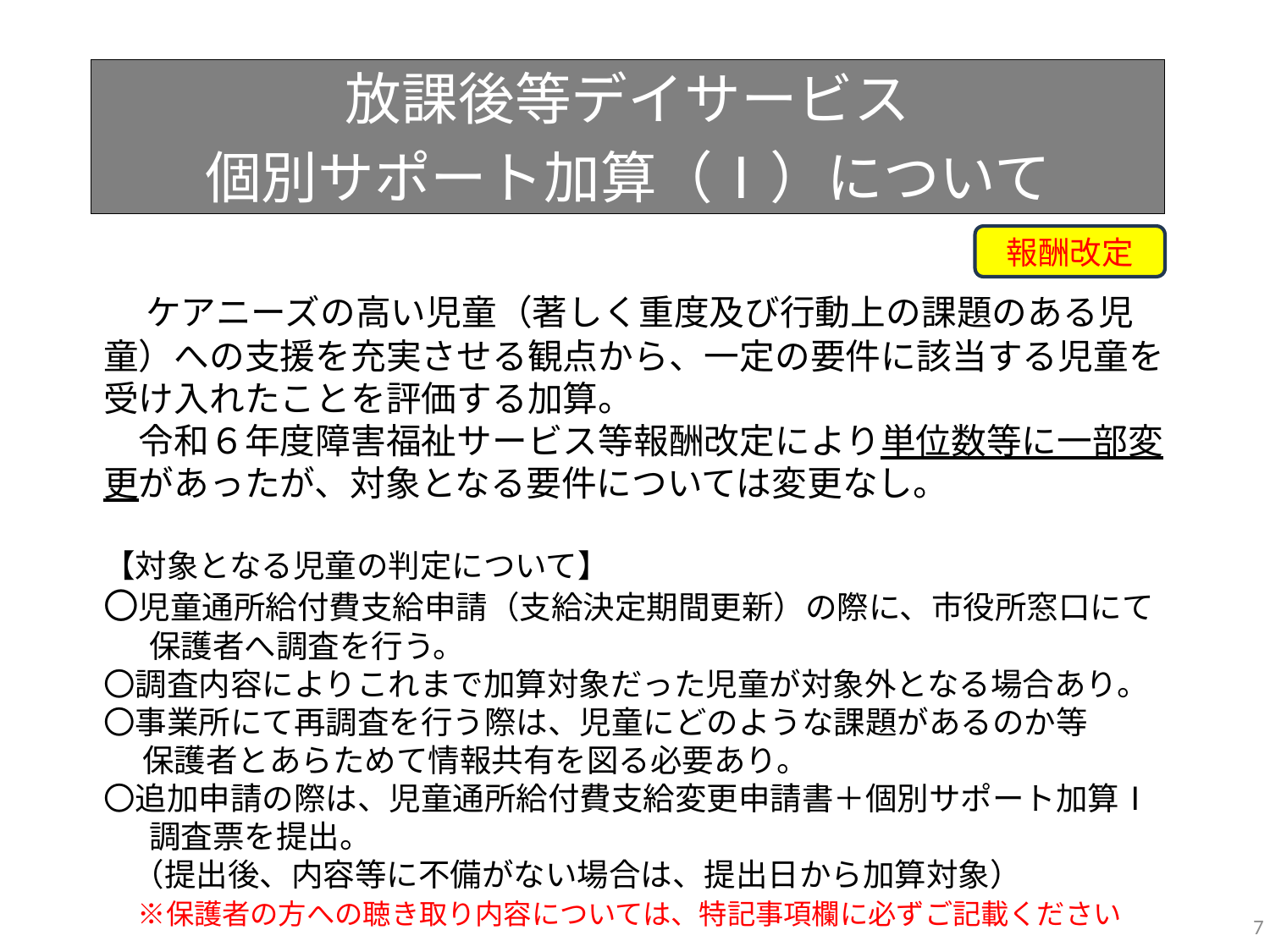

放課後等デイサービス
個別サポート加算（Ⅰ）について
報酬改定
　ケアニーズの高い児童（著しく重度及び行動上の課題のある児童）への支援を充実させる観点から、一定の要件に該当する児童を受け入れたことを評価する加算。
　令和６年度障害福祉サービス等報酬改定により単位数等に一部変更があったが、対象となる要件については変更なし。

【対象となる児童の判定について】
〇児童通所給付費支給申請（支給決定期間更新）の際に、市役所窓口にて
　  保護者へ調査を行う。
〇調査内容によりこれまで加算対象だった児童が対象外となる場合あり。
〇事業所にて再調査を行う際は、児童にどのような課題があるのか等
　 保護者とあらためて情報共有を図る必要あり。
〇追加申請の際は、児童通所給付費支給変更申請書＋個別サポート加算Ⅰ
　  調査票を提出。
   （提出後、内容等に不備がない場合は、提出日から加算対象）
　 ※保護者の方への聴き取り内容については、特記事項欄に必ずご記載ください
7